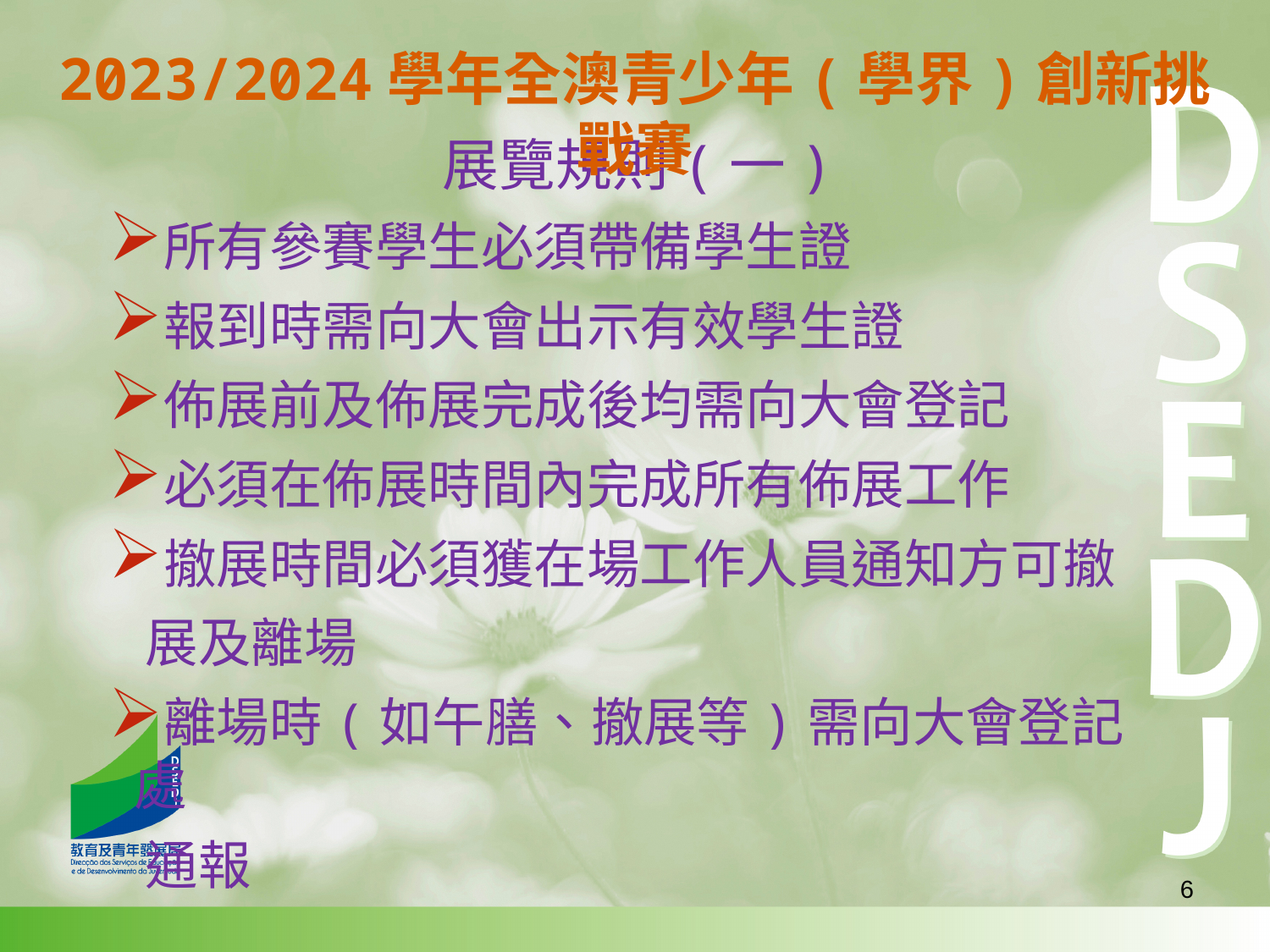

2023/2024學年全澳青少年(學界)創新挑戰賽
展覽規則(一)
所有參賽學生必須帶備學生證
報到時需向大會出示有效學生證
佈展前及佈展完成後均需向大會登記
必須在佈展時間內完成所有佈展工作
撤展時間必須獲在場工作人員通知方可撤
  展及離場
離場時(如午膳、撤展等)需向大會登記處
  通報
6